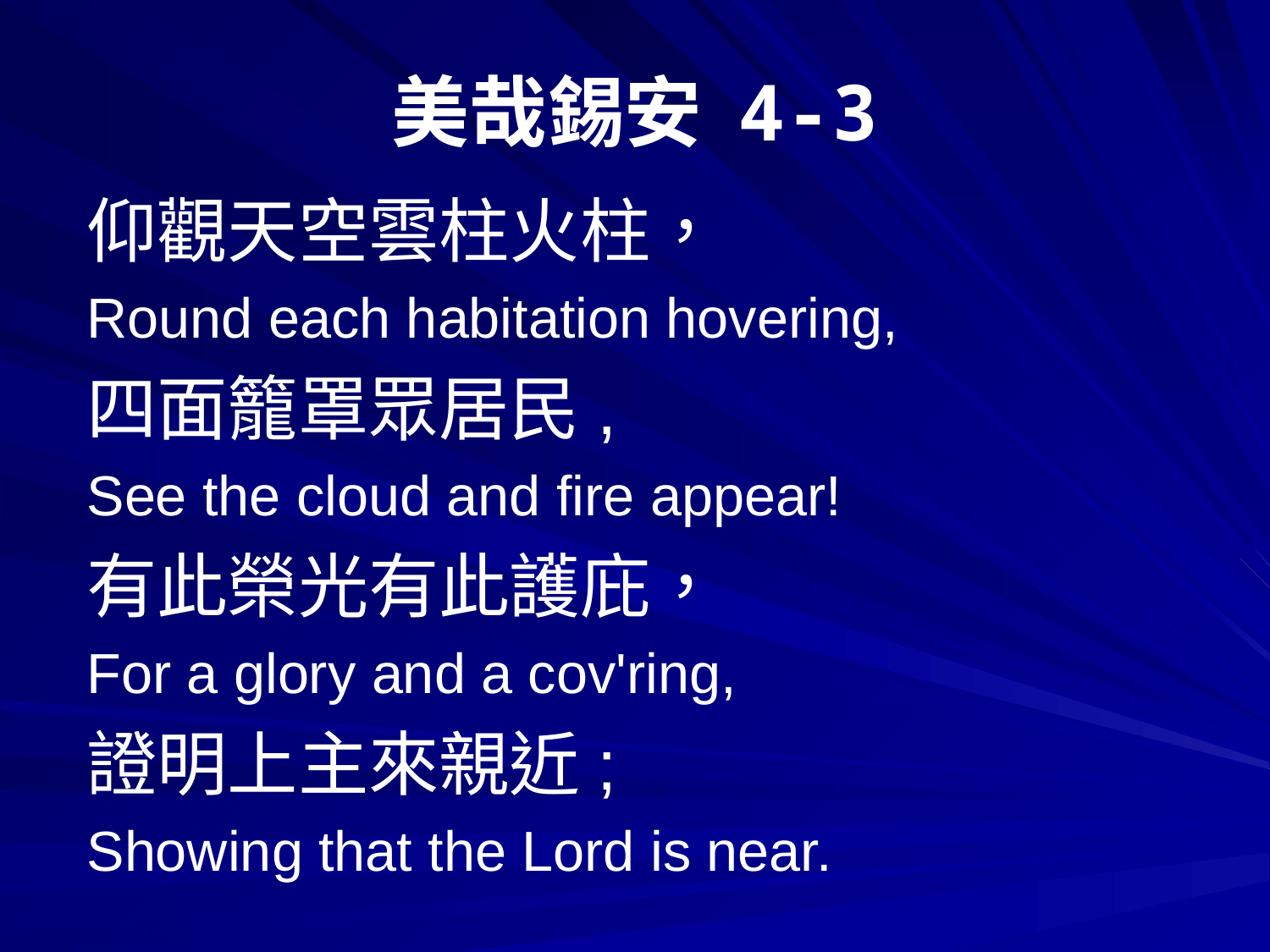

# 美哉錫安 4-3
仰觀天空雲柱火柱，
Round each habitation hovering,
四面籠罩眾居民,
See the cloud and fire appear!
有此榮光有此護庇，
For a glory and a cov'ring,
證明上主來親近;
Showing that the Lord is near.